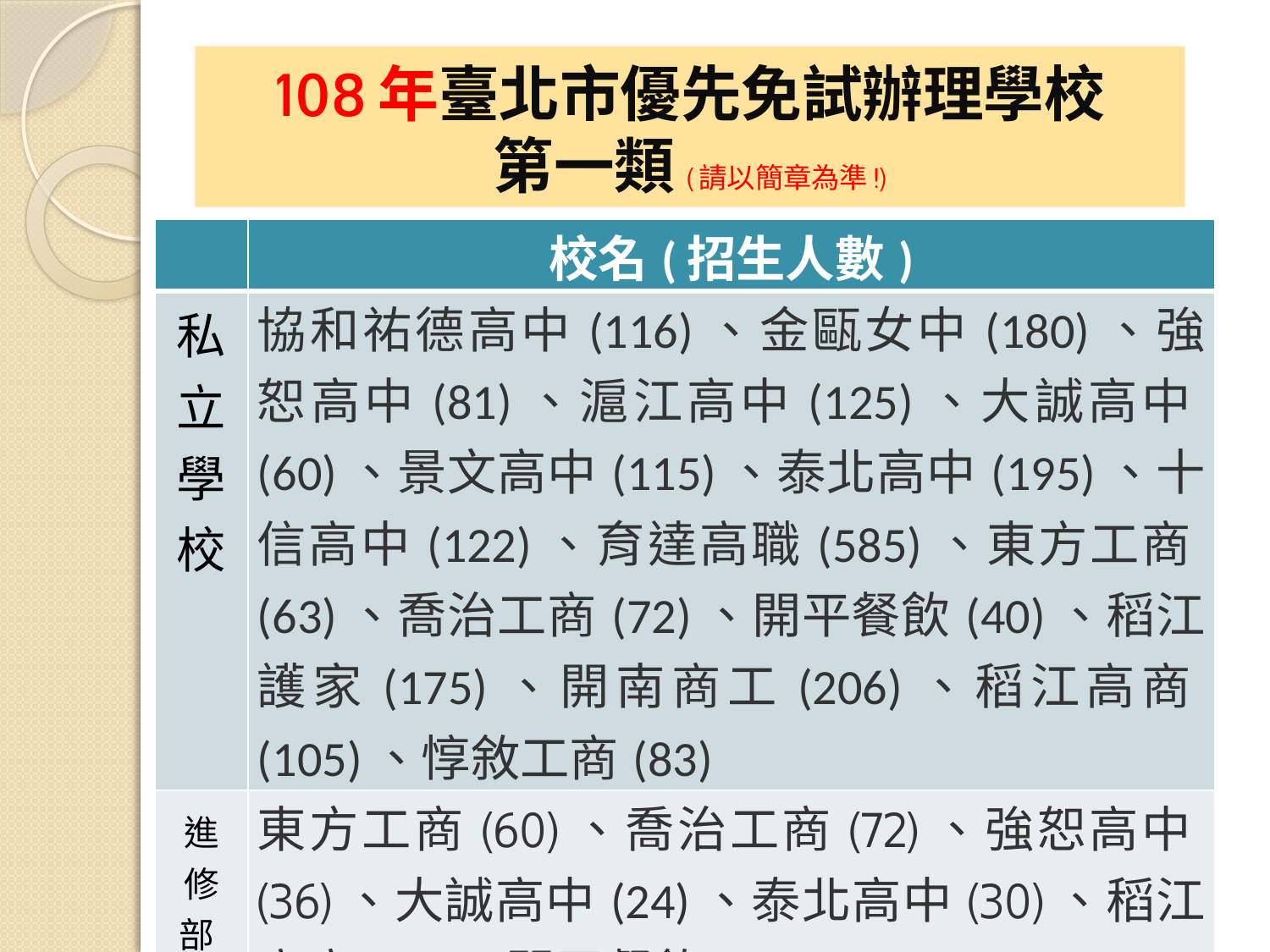

# 108年臺北市優先免試辦理學校 第一類(請以簡章為準!)
|  | 校名(招生人數) |
| --- | --- |
| 私立學校 | 協和祐德高中(116)、金甌女中(180)、強恕高中(81)、滬江高中(125)、大誠高中(60)、景文高中(115)、泰北高中(195)、十信高中(122)、育達高職(585)、東方工商(63)、喬治工商(72)、開平餐飲(40)、稻江護家(175)、開南商工(206)、稻江高商(105)、惇敘工商(83) |
| 進修部(學校) | 東方工商(60)、喬治工商(72)、強恕高中(36)、大誠高中(24)、泰北高中(30)、稻江高商(30)、開平餐飲(36) 南華高中(120)、志仁高中(200) |